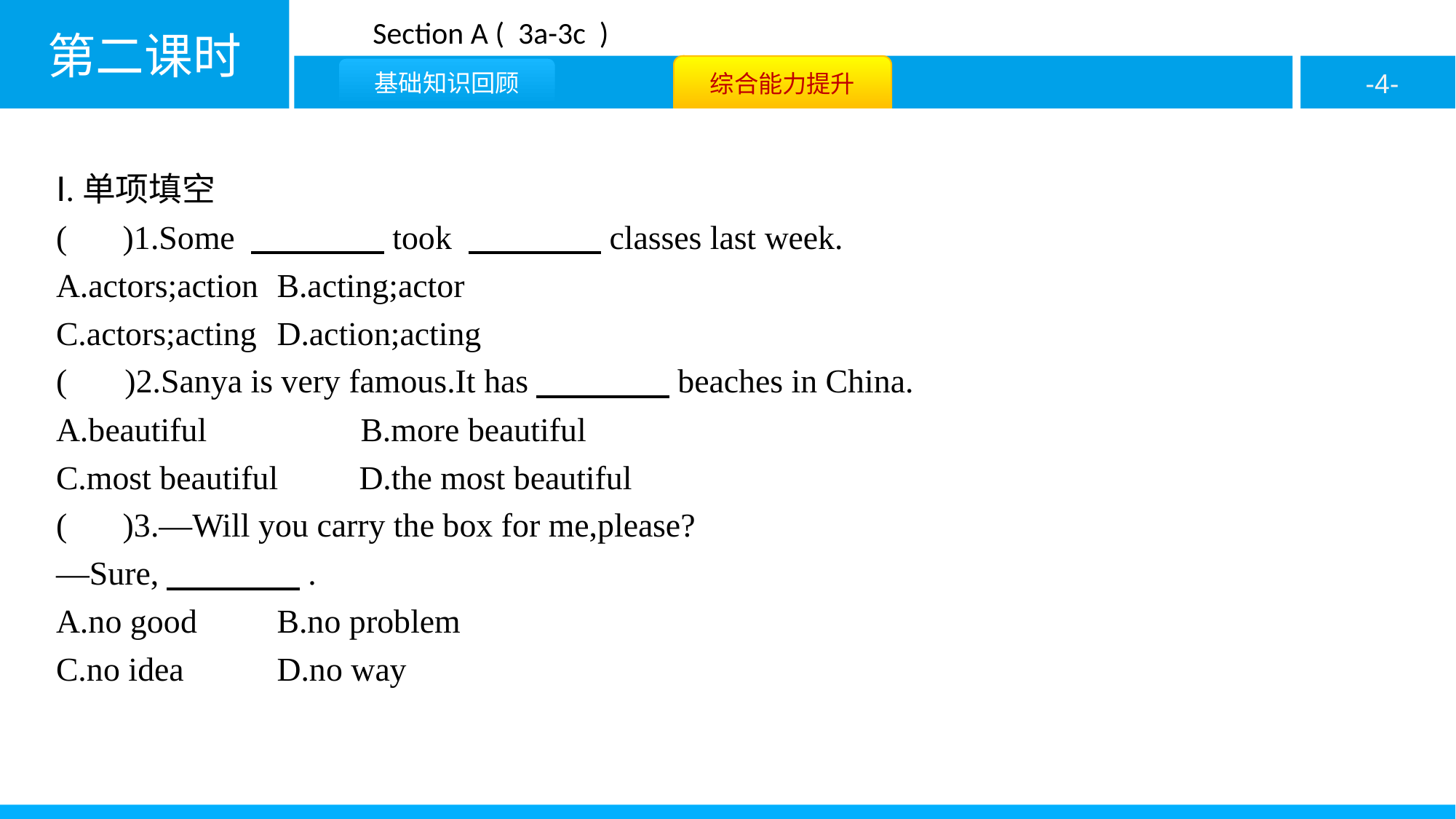

Ⅰ.单项填空
(  C  )1.Some 　　　　took 　　　　classes last week.
A.actors;action	B.acting;actor
C.actors;acting	D.action;acting
(  D  )2.Sanya is very famous.It has　　　　beaches in China.
A.beautiful	          B.more beautiful
C.most beautiful	D.the most beautiful
(  B  )3.—Will you carry the box for me,please?
—Sure,　　　　.
A.no good	B.no problem
C.no idea	D.no way